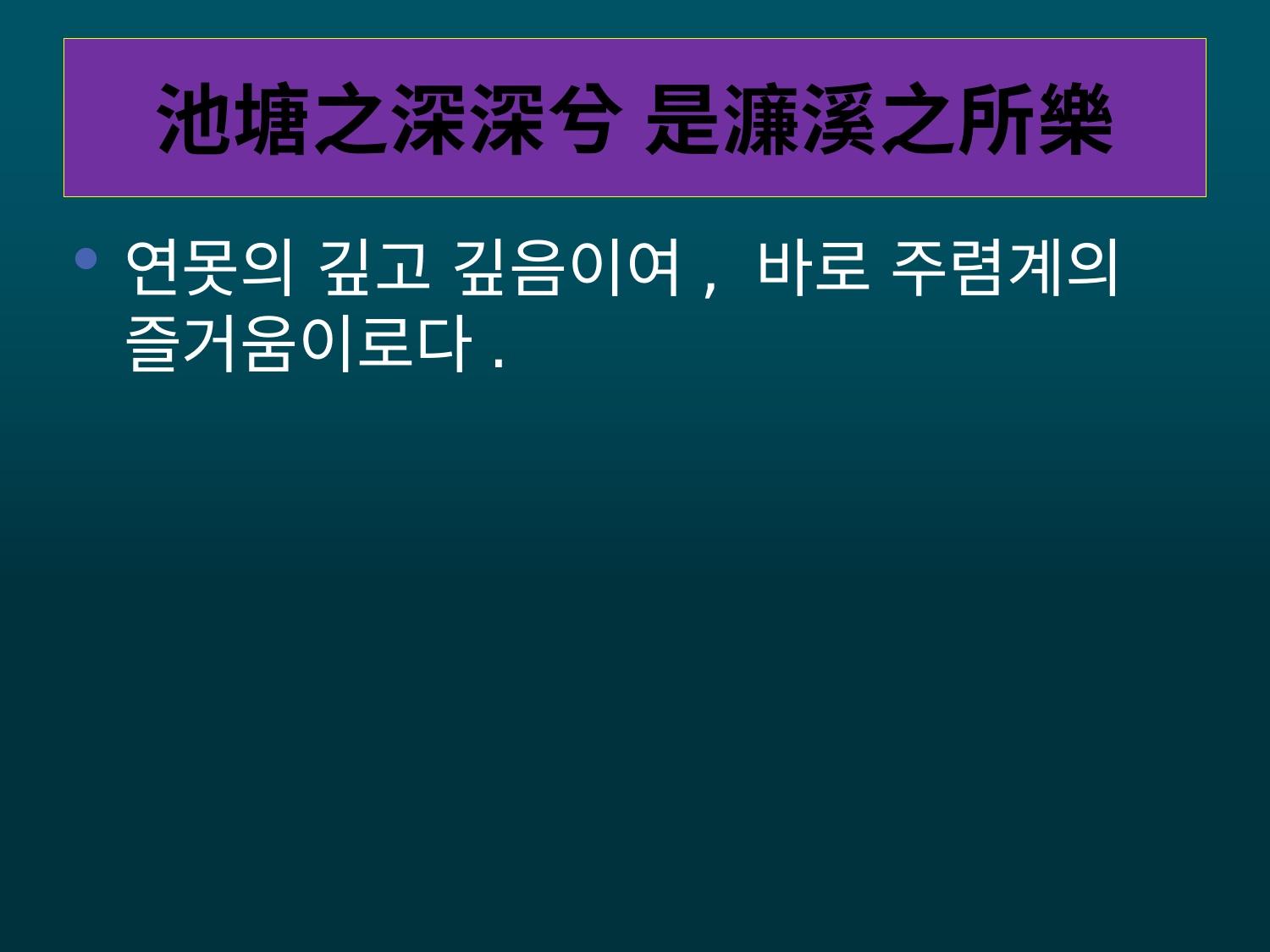

# 池塘之深深兮 是濂溪之所樂
연못의 깊고 깊음이여, 바로 주렴계의 즐거움이로다.